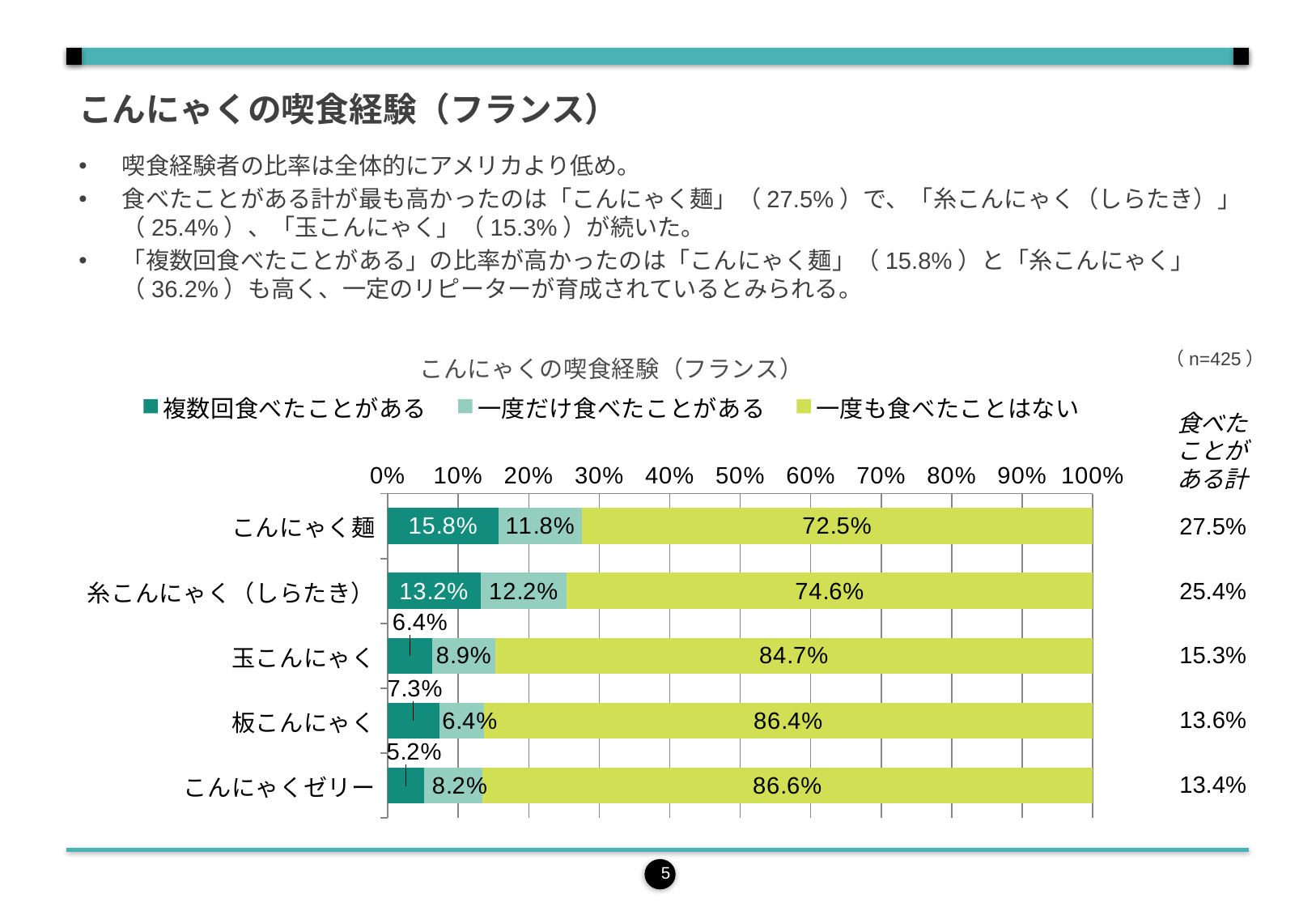

こんにゃくの喫食経験（フランス）
喫食経験者の比率は全体的にアメリカより低め。
食べたことがある計が最も高かったのは「こんにゃく麺」（27.5%）で、「糸こんにゃく（しらたき）」（25.4%）、「玉こんにゃく」（15.3%）が続いた。
「複数回食べたことがある」の比率が高かったのは「こんにゃく麺」（15.8%）と「糸こんにゃく」（36.2%）も高く、一定のリピーターが育成されているとみられる。

### Chart: こんにゃくの喫食経験（フランス）

| Category | 複数回食べたことがある | 一度だけ食べたことがある | 一度も食べたことはない |
|---|---|---|---|
| こんにゃく麺 | 15.764705882352942 | 11.764705882352942 | 72.47058823529412 |
| 糸こんにゃく（しらたき） | 13.176470588235293 | 12.235294117647058 | 74.58823529411765 |
| 玉こんにゃく | 6.352941176470588 | 8.941176470588236 | 84.70588235294117 |
| 板こんにゃく | 7.294117647058823 | 6.352941176470588 | 86.3529411764706 |
| こんにゃくゼリー | 5.176470588235294 | 8.235294117647058 | 86.58823529411765 |
（n=425）
食べたことがある計
| 27.5% |
| --- |
| 25.4% |
| 15.3% |
| 13.6% |
| 13.4% |
5